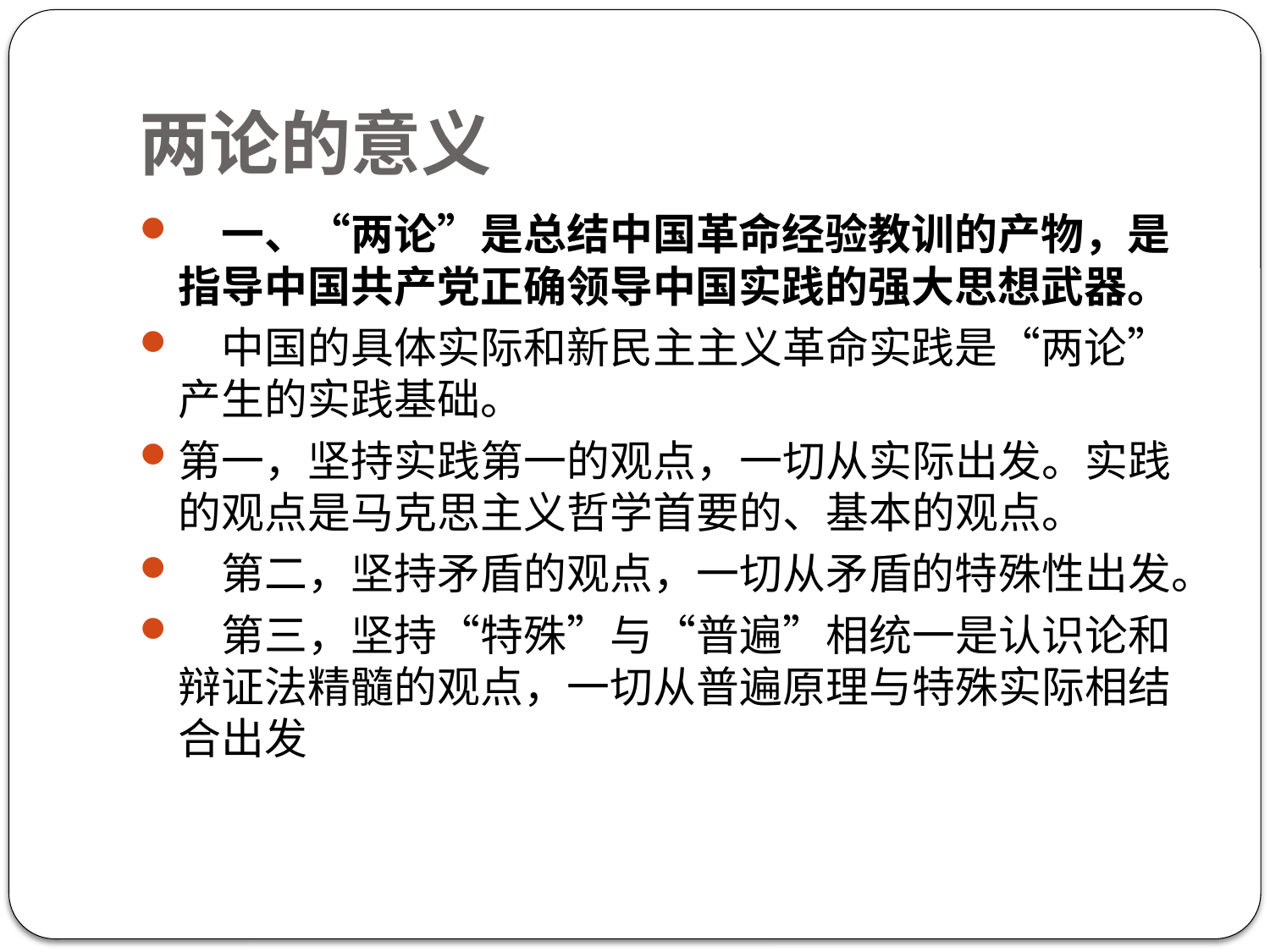

# 两论的意义
　一、“两论”是总结中国革命经验教训的产物，是指导中国共产党正确领导中国实践的强大思想武器。
　中国的具体实际和新民主主义革命实践是“两论”产生的实践基础。
第一，坚持实践第一的观点，一切从实际出发。实践的观点是马克思主义哲学首要的、基本的观点。
　第二，坚持矛盾的观点，一切从矛盾的特殊性出发。
　第三，坚持“特殊”与“普遍”相统一是认识论和辩证法精髓的观点，一切从普遍原理与特殊实际相结合出发